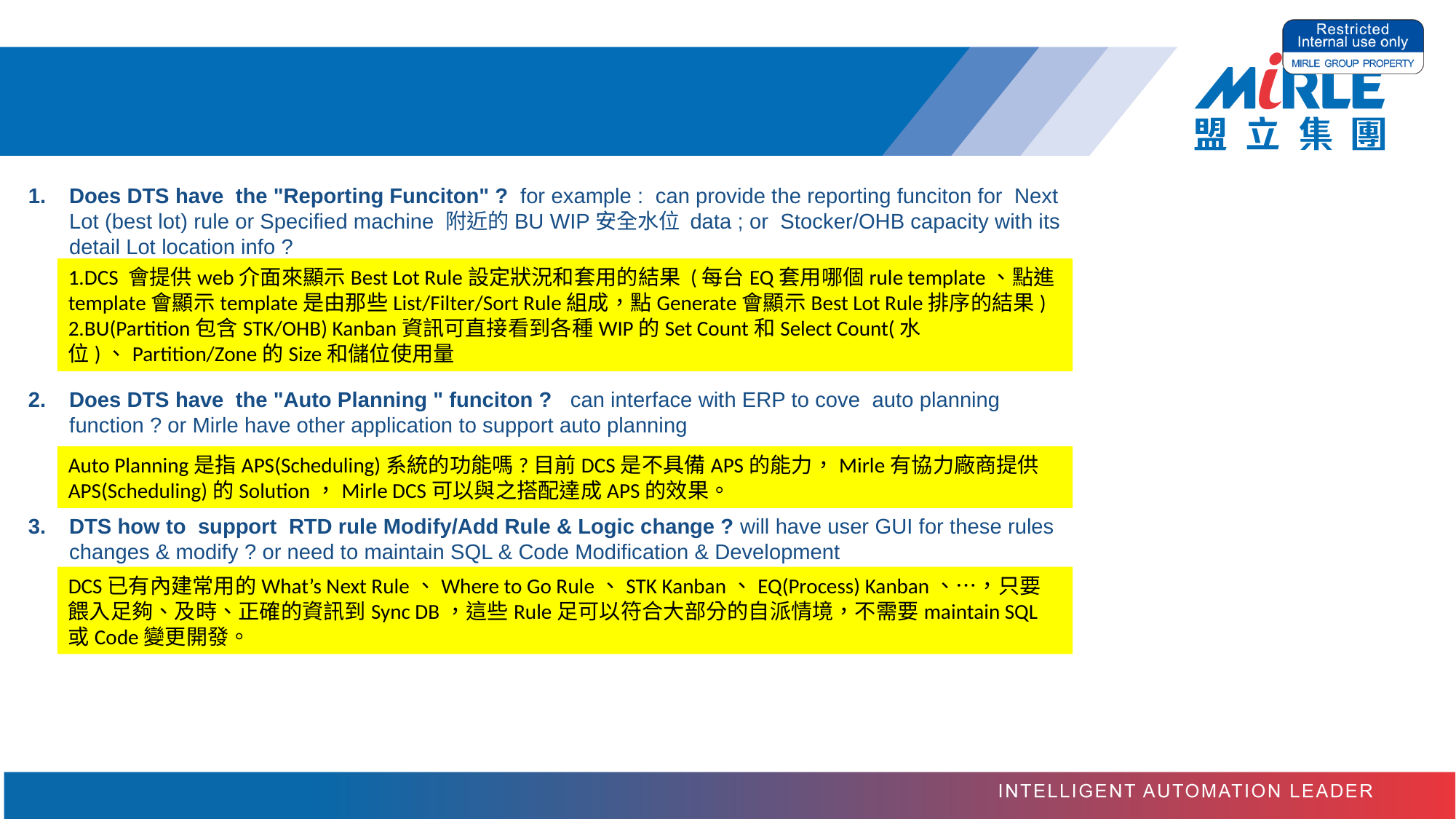

Does DTS have  the "Reporting Funciton" ?  for example :  can provide the reporting funciton for  Next Lot (best lot) rule or Specified machine 附近的BU WIP安全水位 data ; or  Stocker/OHB capacity with its detail Lot location info ?

Does DTS have  the "Auto Planning " funciton ?   can interface with ERP to cove  auto planning function ? or Mirle have other application to support auto planning

DTS how to  support  RTD rule Modify/Add Rule & Logic change ? will have user GUI for these rules changes & modify ? or need to maintain SQL & Code Modification & Development

1.DCS 會提供web介面來顯示Best Lot Rule設定狀況和套用的結果 (每台EQ套用哪個rule template、點進template會顯示template是由那些List/Filter/Sort Rule組成，點Generate會顯示Best Lot Rule排序的結果)
2.BU(Partition包含STK/OHB) Kanban資訊可直接看到各種WIP的Set Count和Select Count(水位)、Partition/Zone的Size和儲位使用量
Auto Planning是指APS(Scheduling)系統的功能嗎?目前DCS是不具備APS的能力，Mirle有協力廠商提供APS(Scheduling)的Solution，Mirle DCS可以與之搭配達成APS的效果。
DCS已有內建常用的What’s Next Rule、Where to Go Rule、STK Kanban、EQ(Process) Kanban、…，只要餵入足夠、及時、正確的資訊到Sync DB，這些Rule足可以符合大部分的自派情境，不需要maintain SQL或Code變更開發。